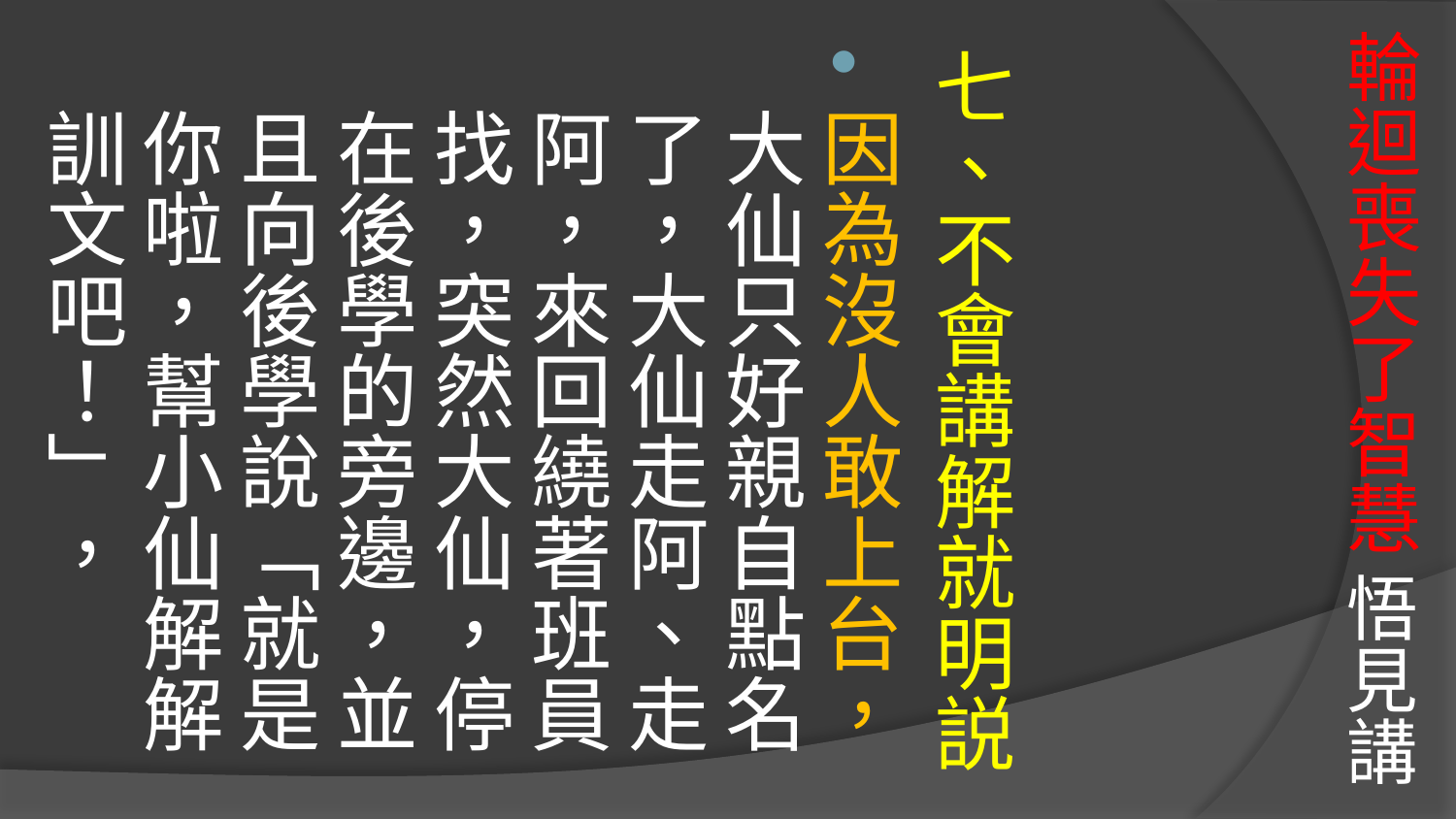

# 輪迴喪失了智慧 悟見講
七、不會講解就明説
因為沒人敢上台，大仙只好親自點名了，大仙走阿、走阿，來回繞著班員找，突然大仙，停在後學的旁邊，並且向後學說「就是你啦，幫小仙解解訓文吧！」，